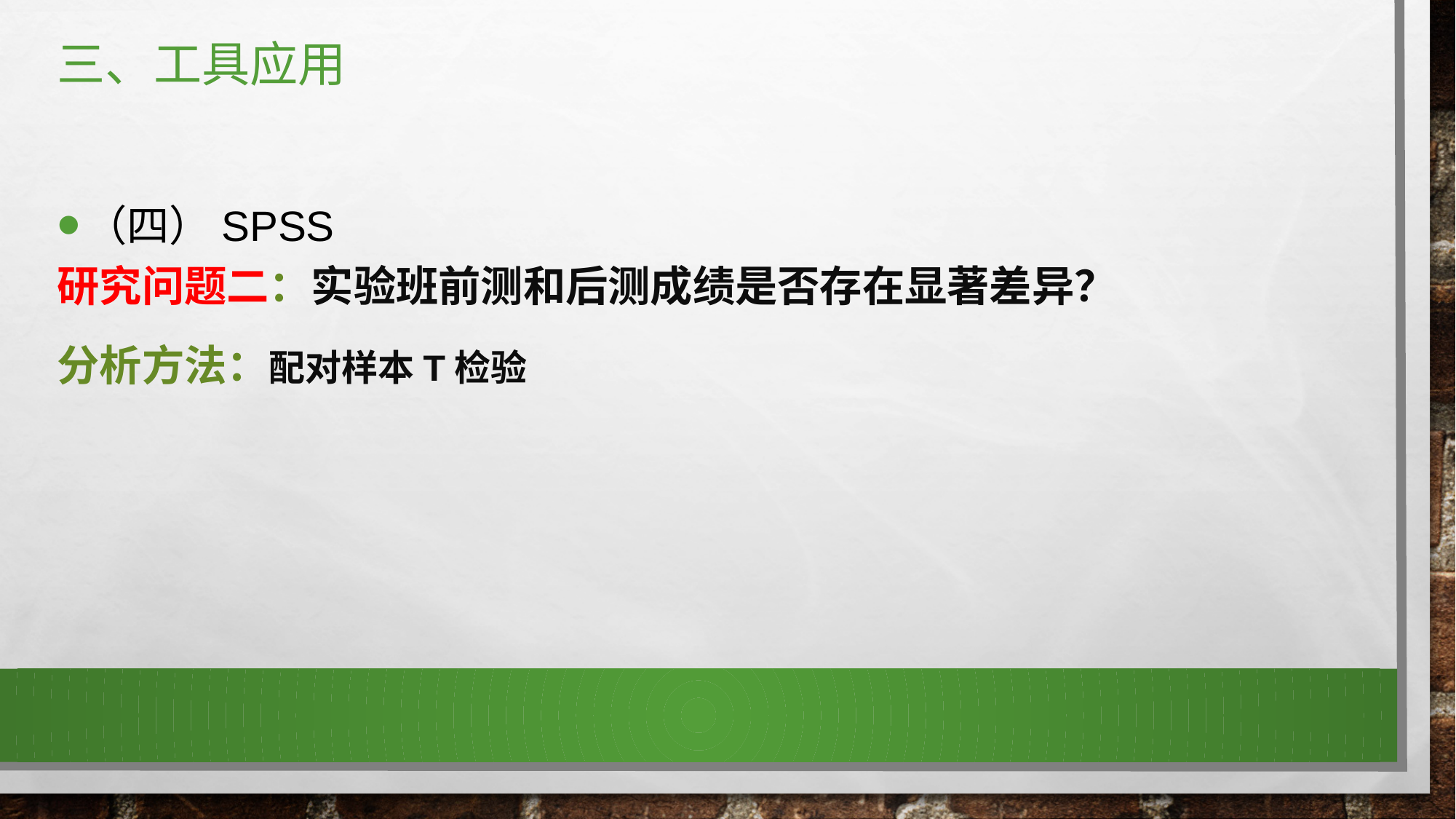

（四）SPSS
研究问题二：实验班前测和后测成绩是否存在显著差异？
分析方法：配对样本t检验
# 三、工具应用